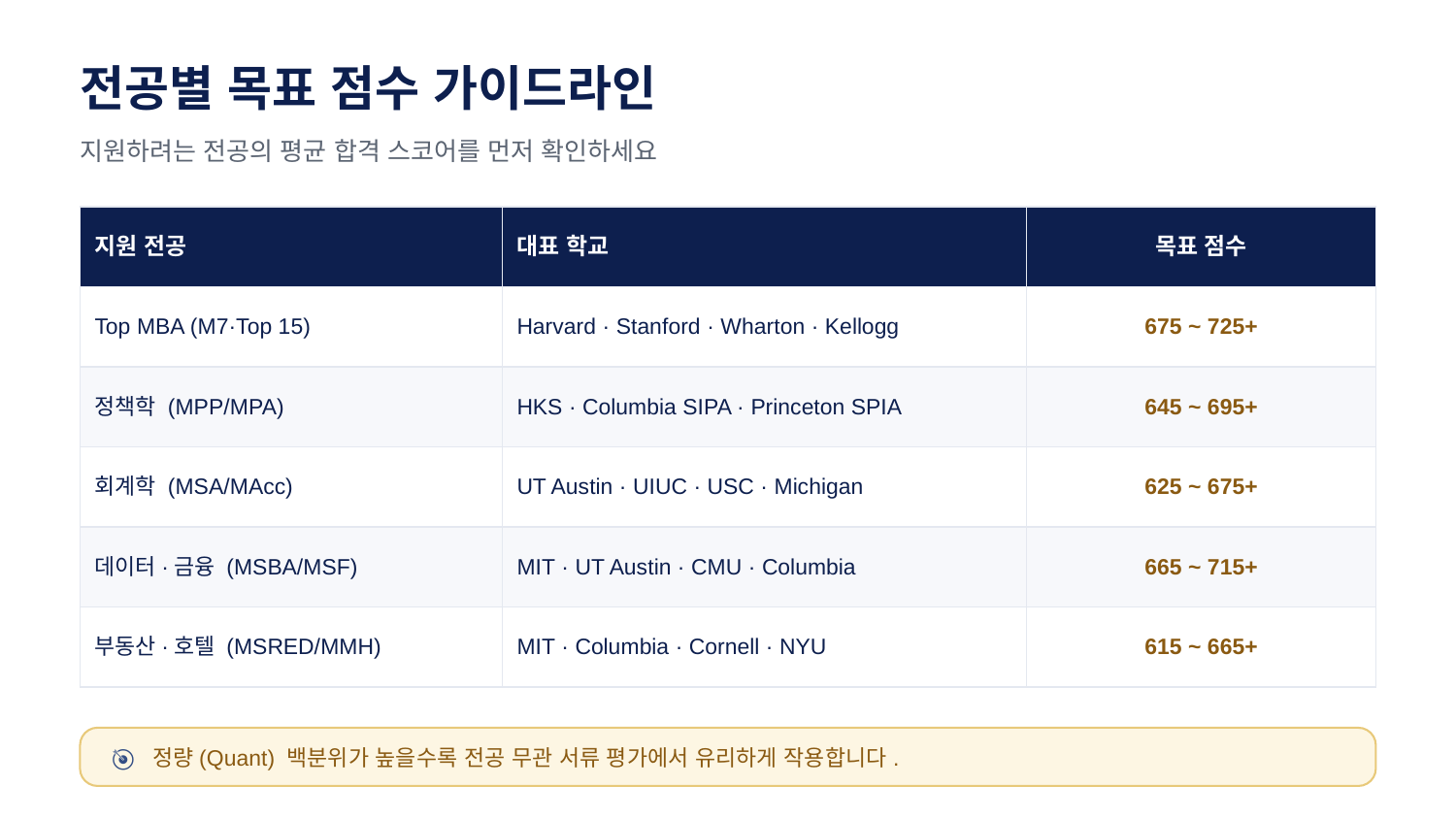

전공별 목표 점수 가이드라인
지원하려는 전공의 평균 합격 스코어를 먼저 확인하세요
| 지원 전공 | 대표 학교 | 목표 점수 |
| --- | --- | --- |
| Top MBA (M7·Top 15) | Harvard · Stanford · Wharton · Kellogg | 675 ~ 725+ |
| 정책학 (MPP/MPA) | HKS · Columbia SIPA · Princeton SPIA | 645 ~ 695+ |
| 회계학 (MSA/MAcc) | UT Austin · UIUC · USC · Michigan | 625 ~ 675+ |
| 데이터·금융 (MSBA/MSF) | MIT · UT Austin · CMU · Columbia | 665 ~ 715+ |
| 부동산·호텔 (MSRED/MMH) | MIT · Columbia · Cornell · NYU | 615 ~ 665+ |

🎯  정량(Quant) 백분위가 높을수록 전공 무관 서류 평가에서 유리하게 작용합니다.